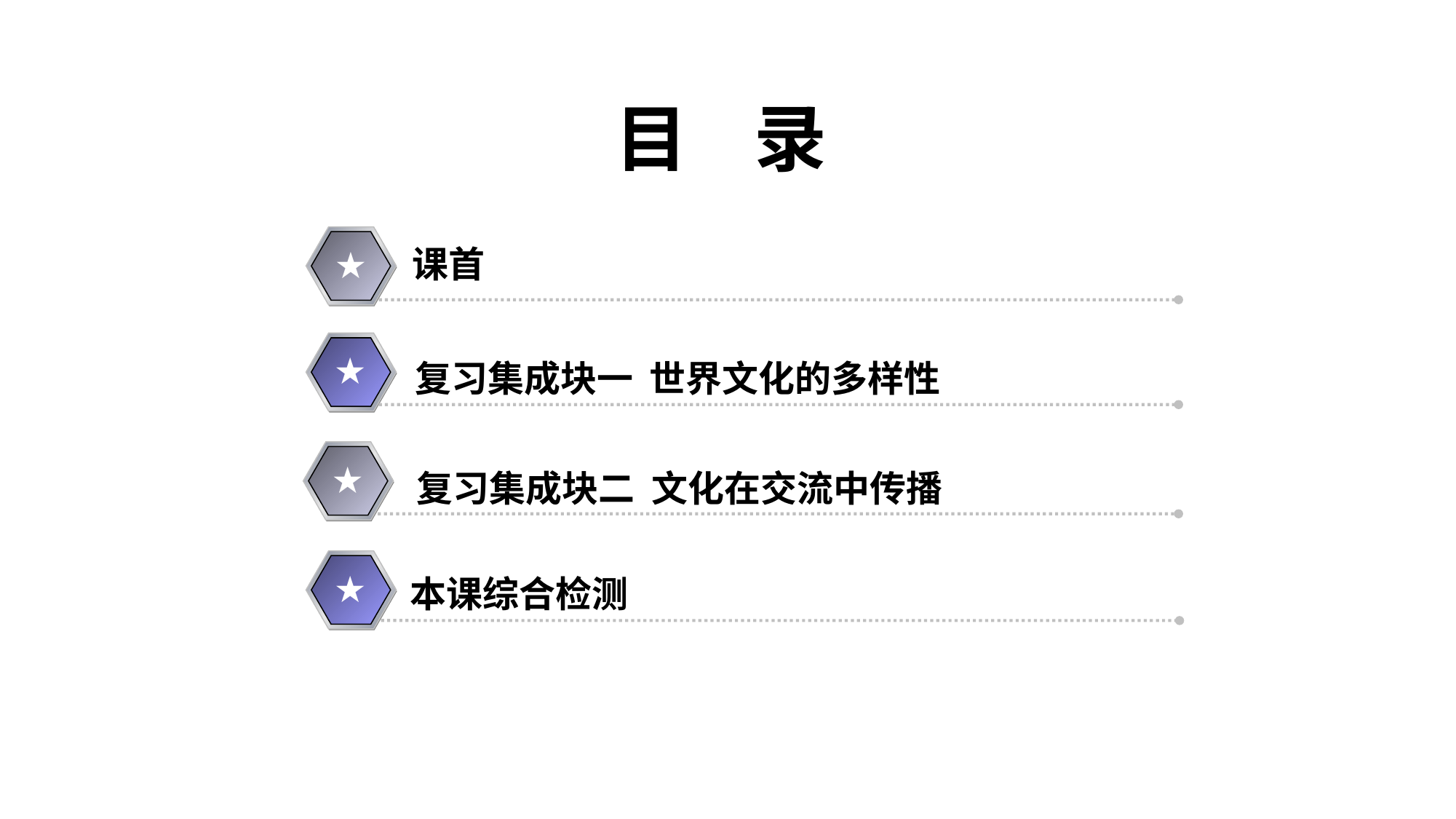

目    录

课首
★

★
复习集成块一  世界文化的多样性

★
复习集成块二  文化在交流中传播

★
本课综合检测